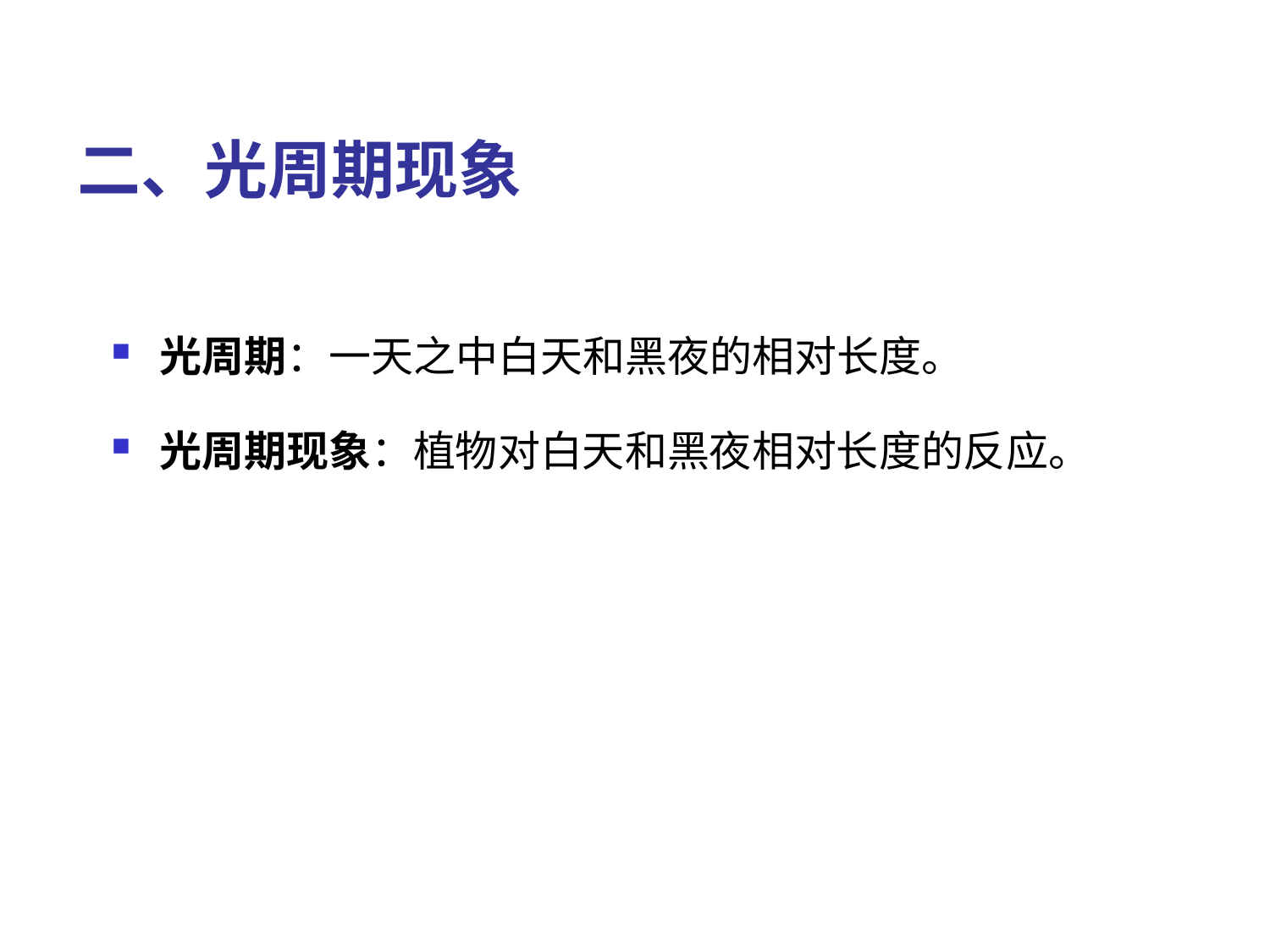

# 二、光周期现象
光周期：一天之中白天和黑夜的相对长度。
光周期现象：植物对白天和黑夜相对长度的反应。